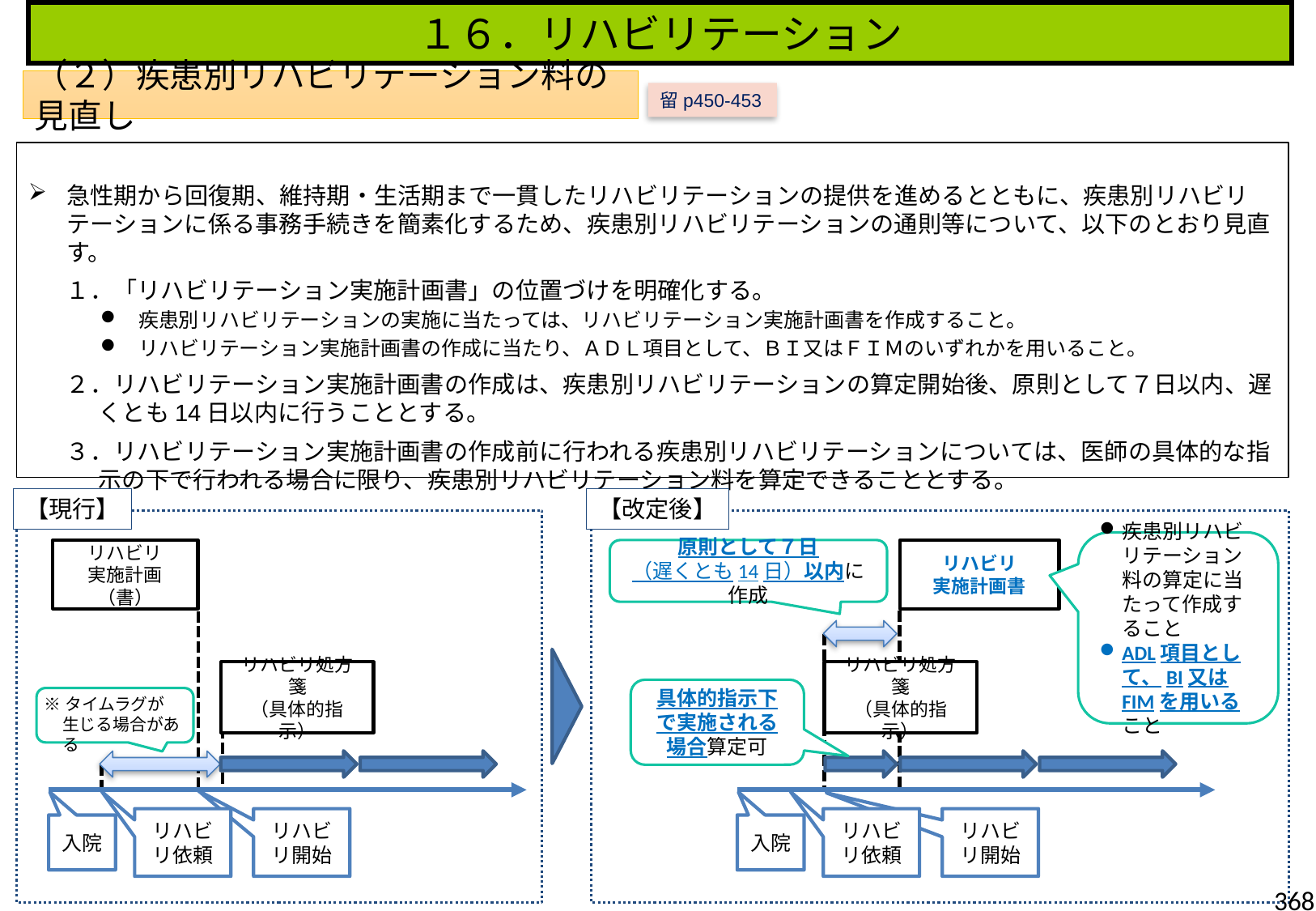

１６．リハビリテーション
（２）疾患別リハビリテーション料の見直し
留p450-453

急性期から回復期、維持期・生活期まで一貫したリハビリテーションの提供を進めるとともに、疾患別リハビリテーションに係る事務手続きを簡素化するため、疾患別リハビリテーションの通則等について、以下のとおり見直す。
１．「リハビリテーション実施計画書」の位置づけを明確化する。
疾患別リハビリテーションの実施に当たっては、リハビリテーション実施計画書を作成すること。
リハビリテーション実施計画書の作成に当たり、ＡＤＬ項目として、ＢＩ又はＦＩＭのいずれかを用いること。
２．リハビリテーション実施計画書の作成は、疾患別リハビリテーションの算定開始後、原則として７日以内、遅くとも14日以内に行うこととする。
３．リハビリテーション実施計画書の作成前に行われる疾患別リハビリテーションについては、医師の具体的な指示の下で行われる場合に限り、疾患別リハビリテーション料を算定できることとする。

【改定後】
【現行】

疾患別リハビリテーション料の算定に当たって作成すること
ADL項目として、BI又はFIMを用いること
リハビリ
実施計画（書）
原則として７日
（遅くとも14日）以内に作成
リハビリ
実施計画書

リハビリ処方箋
（具体的指示）
リハビリ処方箋
（具体的指示）
具体的指示下で実施される場合算定可

※タイムラグが
生じる場合がある

リハビリ依頼
リハビリ開始
リハビリ依頼
リハビリ開始
入院
入院
368